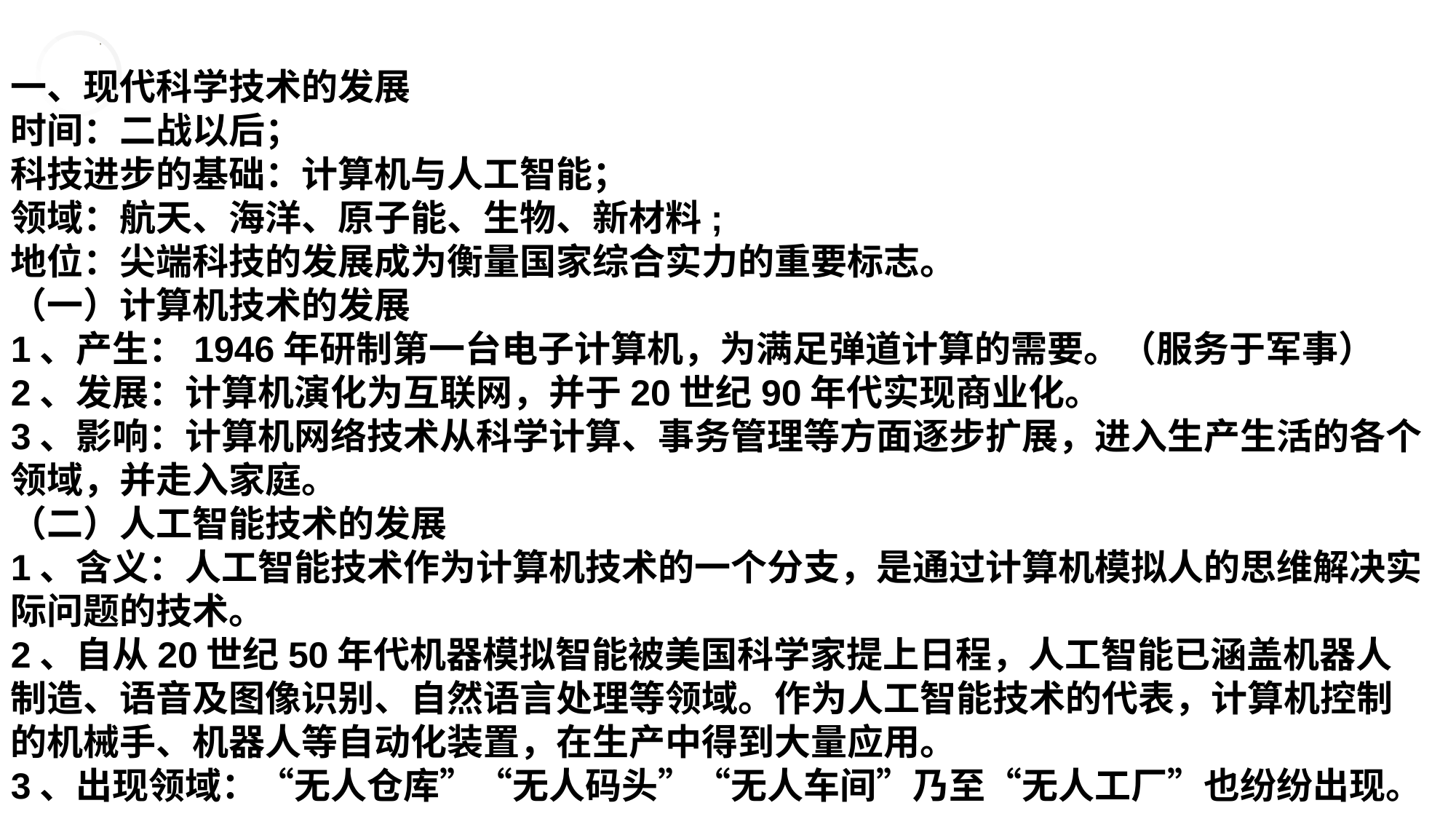

一、现代科学技术的发展
时间：二战以后；
科技进步的基础：计算机与人工智能；
领域：航天、海洋、原子能、生物、新材料;
地位：尖端科技的发展成为衡量国家综合实力的重要标志。
（一）计算机技术的发展
1、产生：1946年研制第一台电子计算机，为满足弹道计算的需要。（服务于军事）
2、发展：计算机演化为互联网，并于20世纪90年代实现商业化。
3、影响：计算机网络技术从科学计算、事务管理等方面逐步扩展，进入生产生活的各个领域，并走入家庭。
（二）人工智能技术的发展
1、含义：人工智能技术作为计算机技术的一个分支，是通过计算机模拟人的思维解决实际问题的技术。
2、自从20世纪50年代机器模拟智能被美国科学家提上日程，人工智能已涵盖机器人制造、语音及图像识别、自然语言处理等领域。作为人工智能技术的代表，计算机控制的机械手、机器人等自动化装置，在生产中得到大量应用。
3、出现领域：“无人仓库”“无人码头”“无人车间”乃至“无人工厂”也纷纷出现。